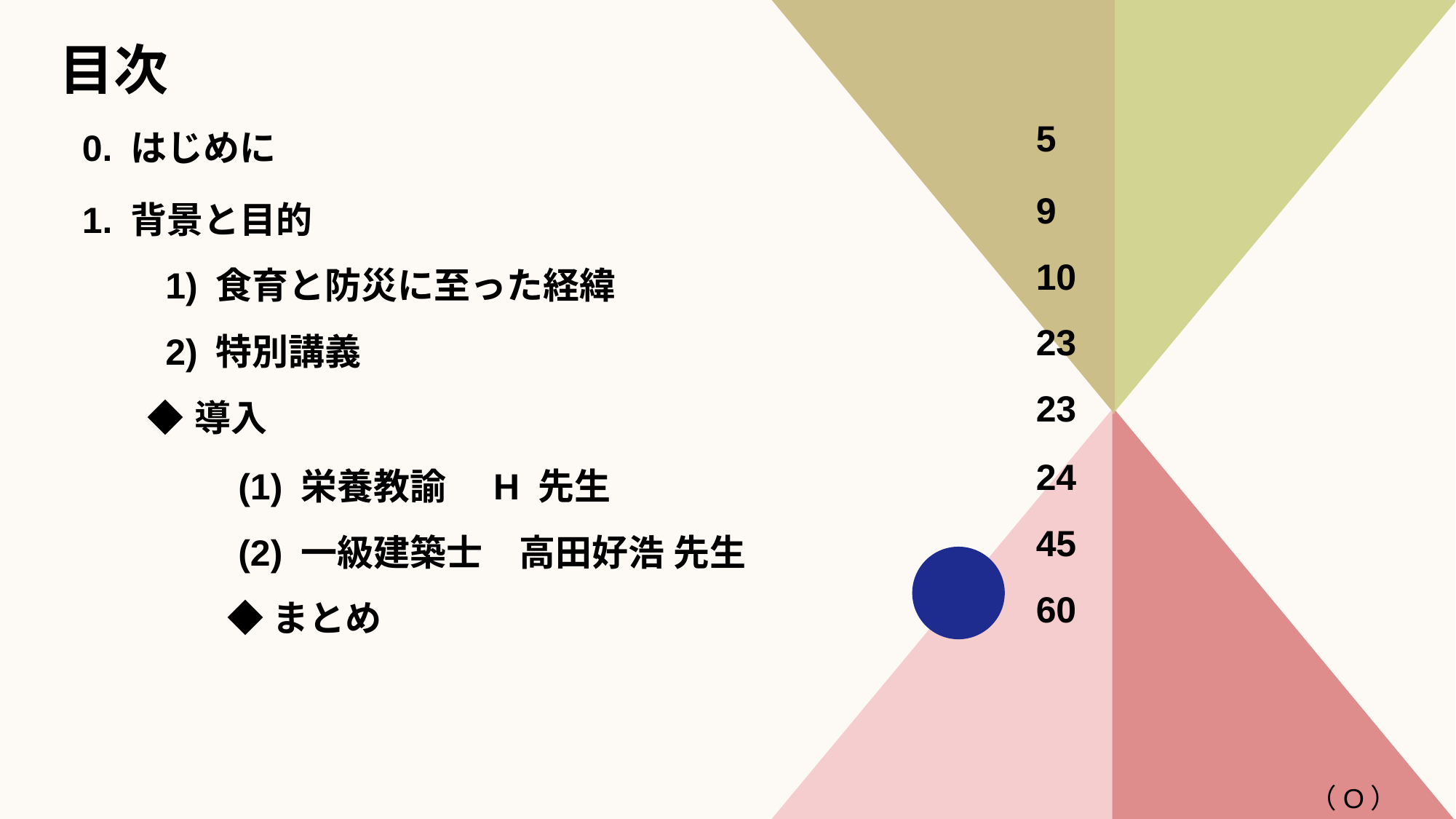

# 目次
| 0. はじめに | 5 |
| --- | --- |
| 1. 背景と目的 | 9 |
| 1) 食育と防災に至った経緯 | 10 |
| 2) 特別講義 | 23 |
| ◆導入 | 23 |
| (1) 栄養教諭　H 先生 | 24 |
| (2) 一級建築士　高田好浩 先生 | 45 |
| ◆ まとめ | 60 |
（O）